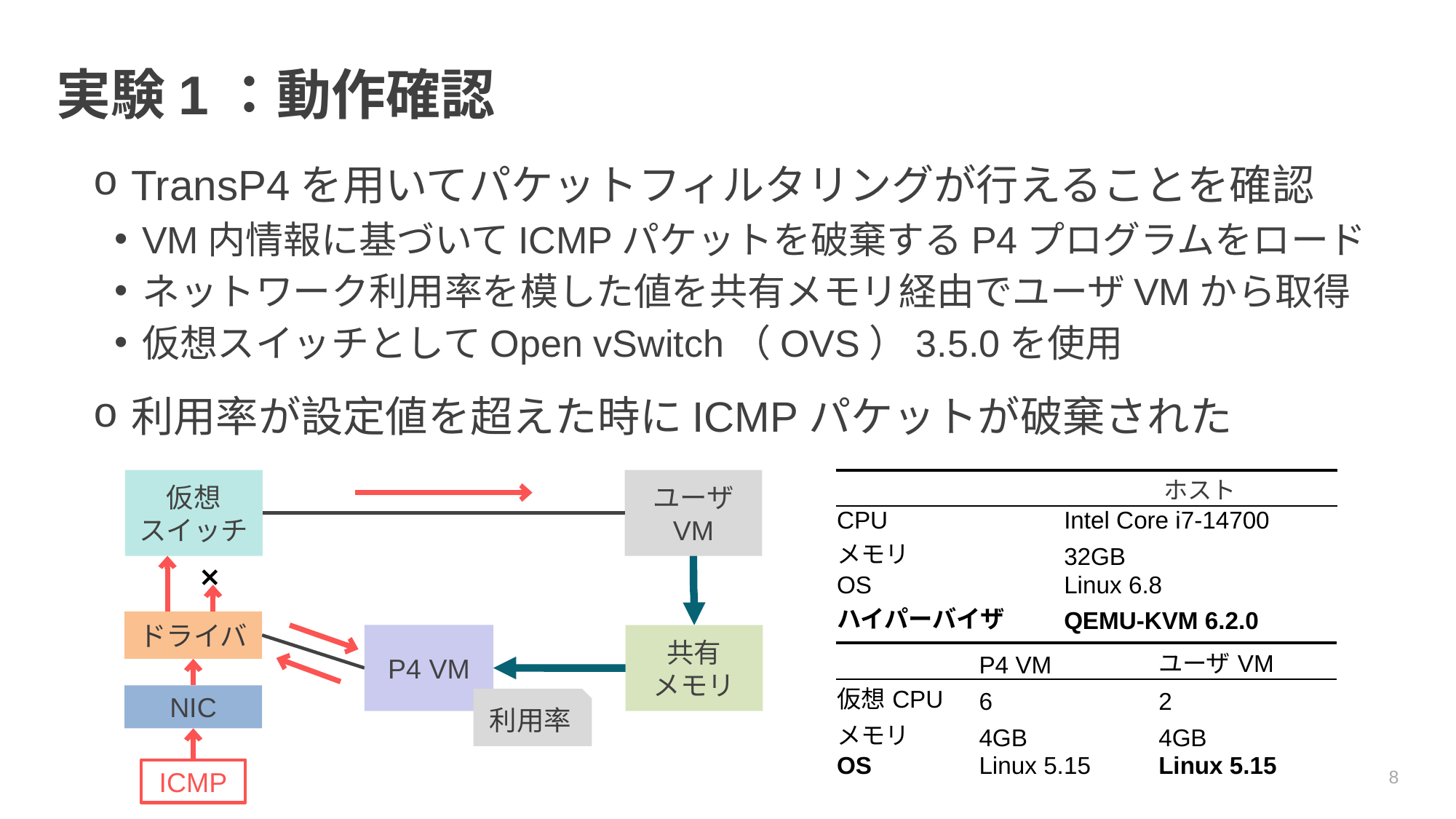

# 実験1：動作確認
TransP4を用いてパケットフィルタリングが行えることを確認
VM内情報に基づいてICMPパケットを破棄するP4プログラムをロード
ネットワーク利用率を模した値を共有メモリ経由でユーザVMから取得
仮想スイッチとしてOpen vSwitch（OVS）3.5.0を使用
利用率が設定値を超えた時にICMPパケットが破棄された
仮想
スイッチ
ユーザ
VM
ドライバ
P4 VM
NIC
❌
共有
メモリ
利用率
ICMP
|  | ホスト |
| --- | --- |
| CPU | Intel Core i7-14700 |
| メモリ | 32GB |
| OS | Linux 6.8 |
| ハイパーバイザ | QEMU-KVM 6.2.0 |
|  | P4 VM | ユーザVM |
| --- | --- | --- |
| 仮想CPU | 6 | 2 |
| メモリ | 4GB | 4GB |
| OS | Linux 5.15 | Linux 5.15 |
8